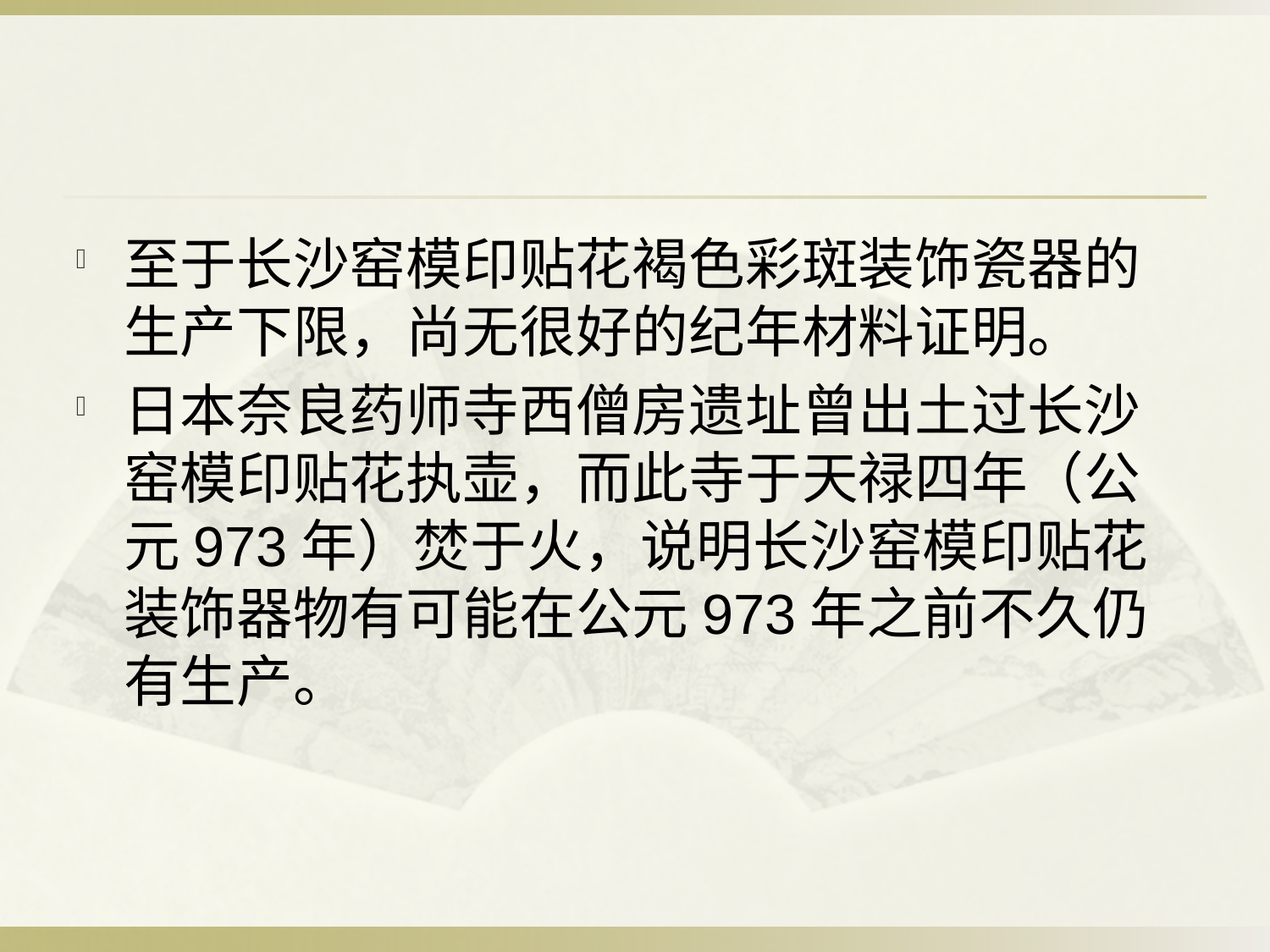

#
至于长沙窑模印贴花褐色彩斑装饰瓷器的生产下限，尚无很好的纪年材料证明。
日本奈良药师寺西僧房遗址曾出土过长沙窑模印贴花执壶，而此寺于天禄四年（公元973年）焚于火，说明长沙窑模印贴花装饰器物有可能在公元973年之前不久仍有生产。